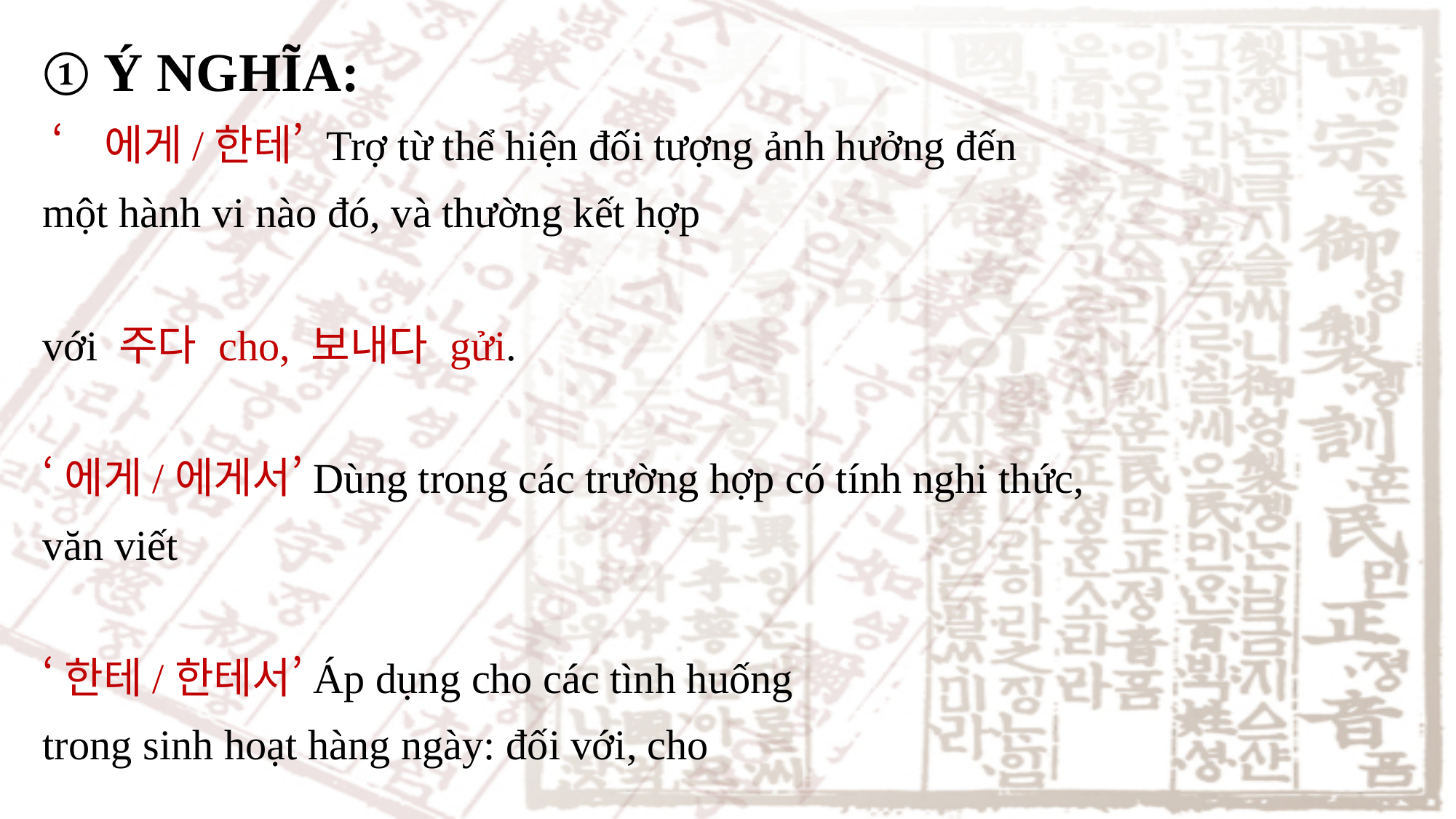

Ý NGHĨA:
 ‘에게/한테’ Trợ từ thể hiện đối tượng ảnh hưởng đến
một hành vi nào đó, và thường kết hợp

với 주다 cho, 보내다 gửi.

‘에게/에게서’Dùng trong các trường hợp có tính nghi thức,
văn viết

‘한테/한테서’Áp dụng cho các tình huống
trong sinh hoạt hàng ngày: đối với, cho